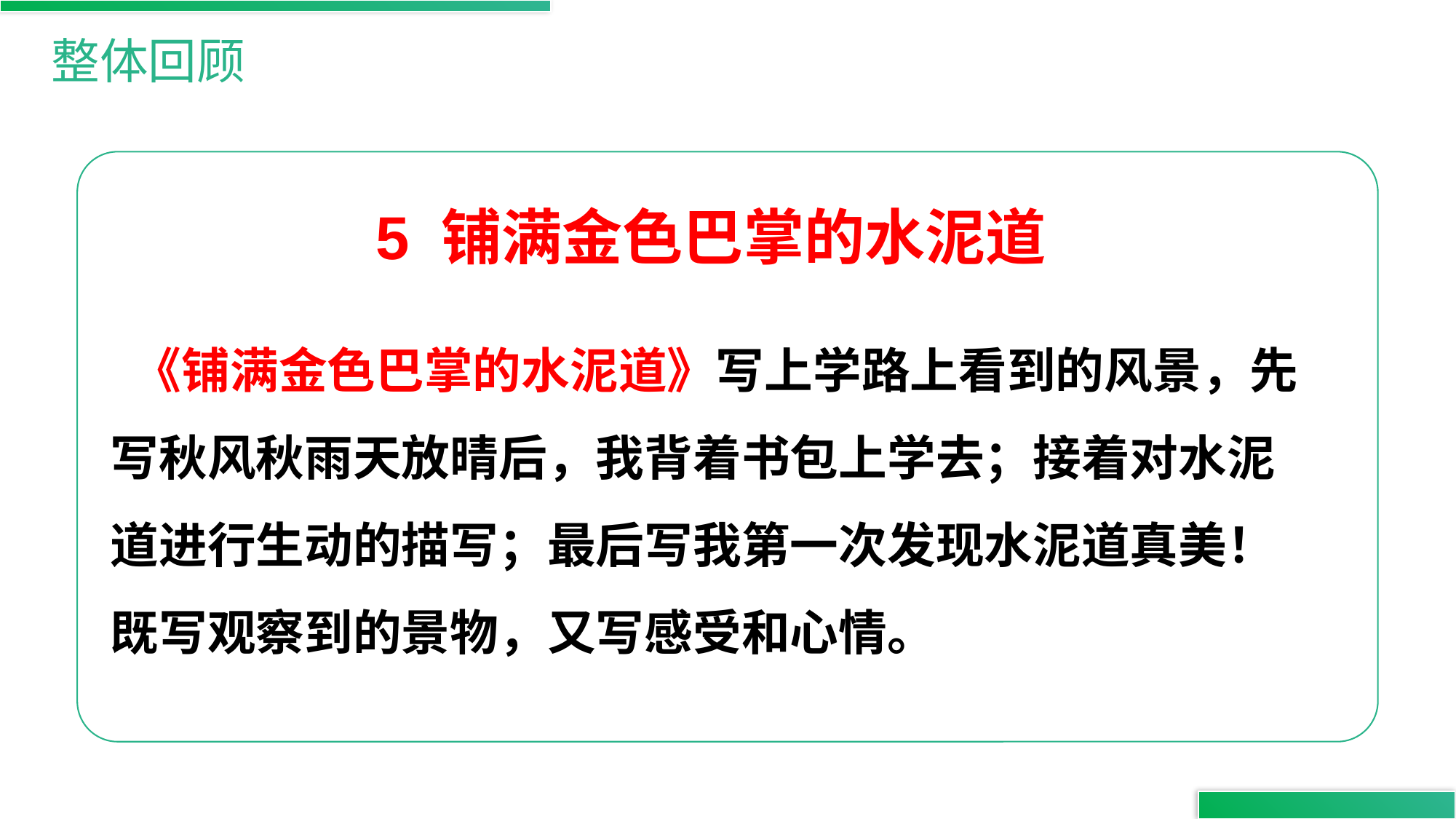

整体回顾
5 铺满金色巴掌的水泥道
 《铺满金色巴掌的水泥道》写上学路上看到的风景，先写秋风秋雨天放晴后，我背着书包上学去；接着对水泥道进行生动的描写；最后写我第一次发现水泥道真美！既写观察到的景物，又写感受和心情。